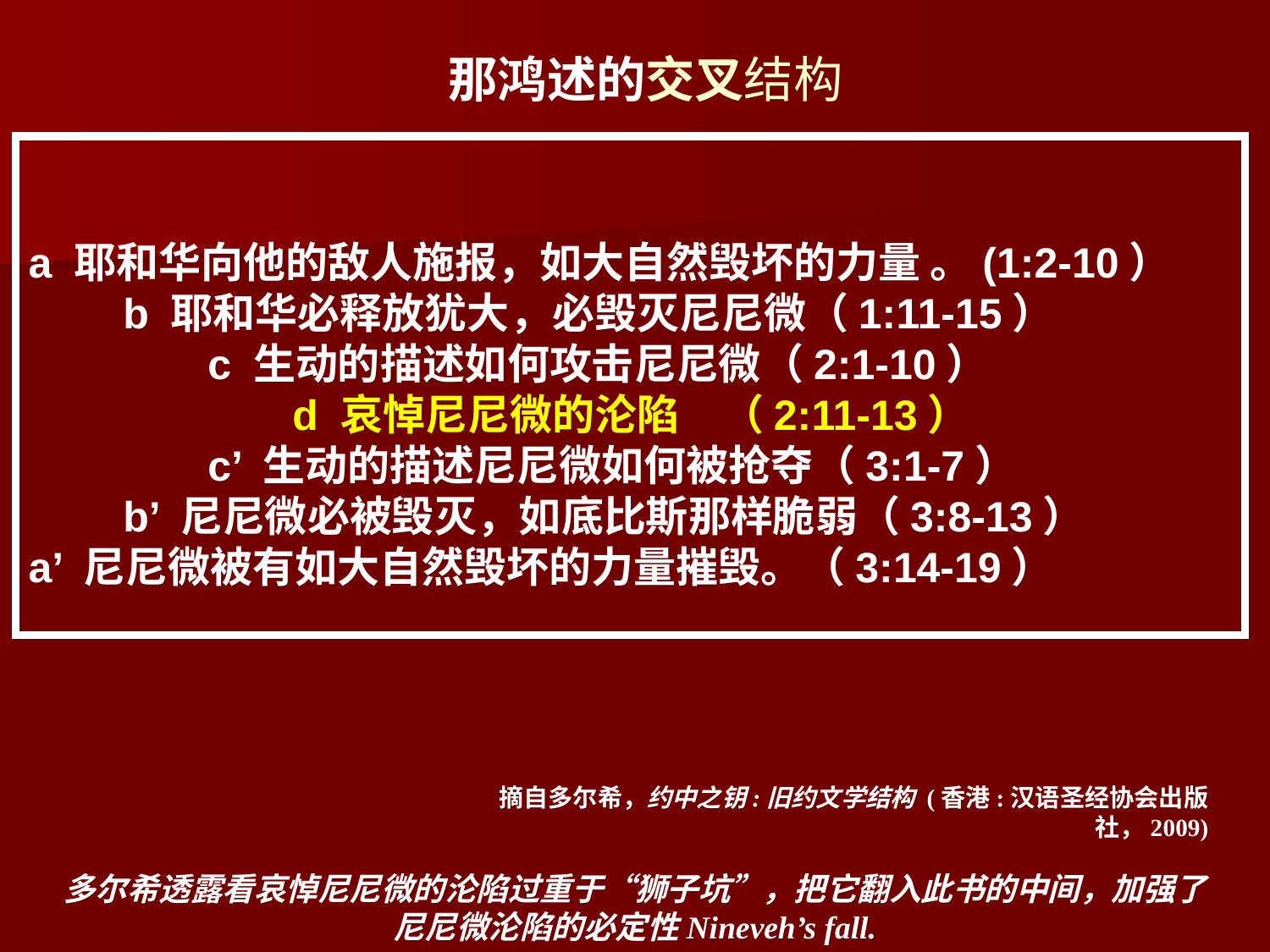

那鸿述的交叉结构

a 耶和华向他的敌人施报，如大自然毁坏的力量 。(1:2-10）
　　b 耶和华必释放犹大，必毁灭尼尼微（1:11-15）
　　　　c 生动的描述如何攻击尼尼微（2:1-10）
　　　　　　d 哀悼尼尼微的沦陷　（2:11-13）
　　　　c’ 生动的描述尼尼微如何被抢夺（3:1-7）
　　b’ 尼尼微必被毁灭，如底比斯那样脆弱（3:8-13）
a’ 尼尼微被有如大自然毁坏的力量摧毁。（3:14-19）

摘自多尔希，约中之钥:旧约文学结构 (香港:汉语圣经协会出版社，2009)
多尔希透露看哀悼尼尼微的沦陷过重于“狮子坑”，把它翻入此书的中间，加强了尼尼微沦陷的必定性Nineveh’s fall.